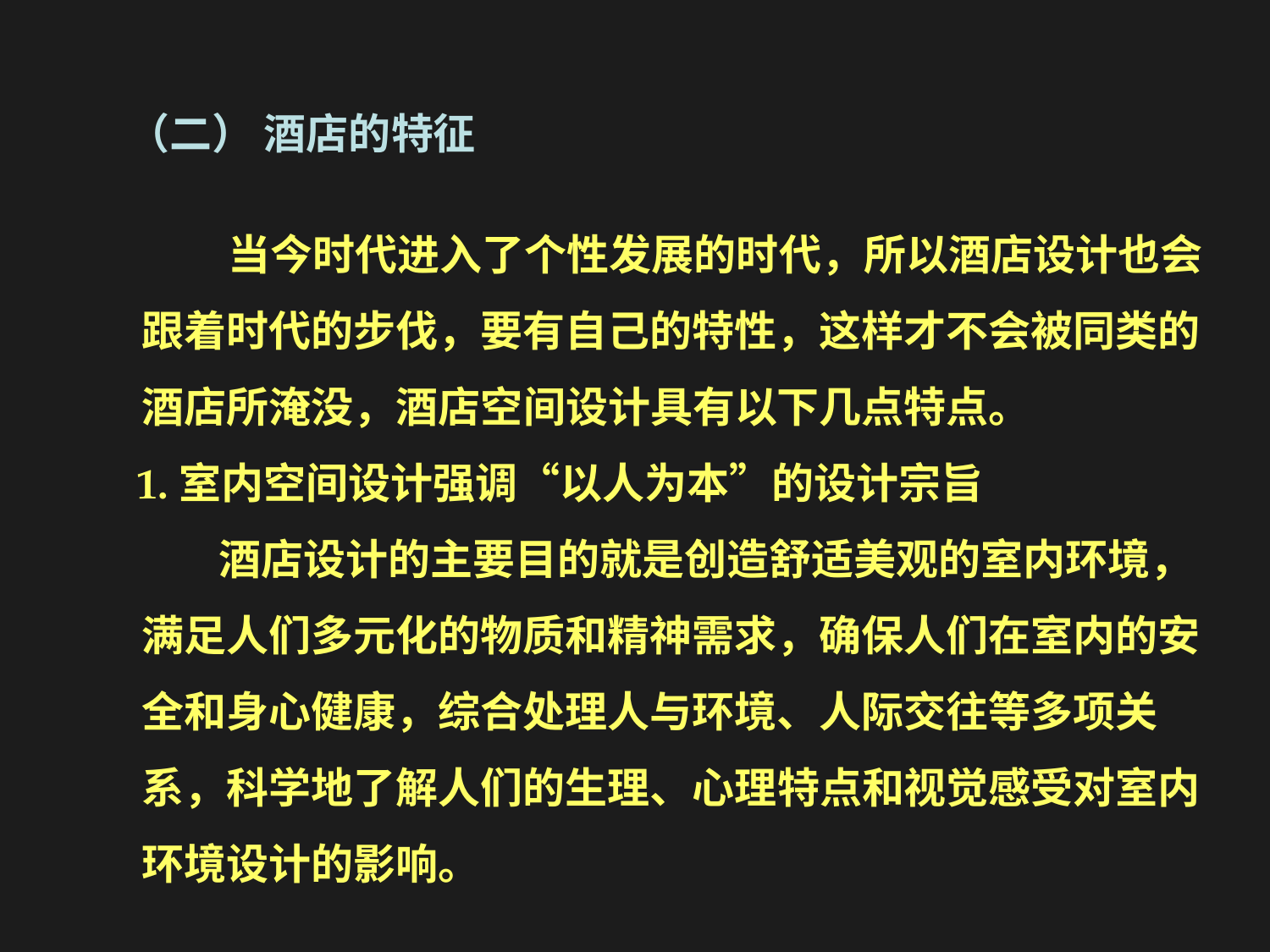

# （二） 酒店的特征
             当今时代进入了个性发展的时代，所以酒店设计也会跟着时代的步伐，要有自己的特性，这样才不会被同类的酒店所淹没，酒店空间设计具有以下几点特点。
    1.室内空间设计强调“以人为本”的设计宗旨
            酒店设计的主要目的就是创造舒适美观的室内环境，满足人们多元化的物质和精神需求，确保人们在室内的安全和身心健康，综合处理人与环境、人际交往等多项关系，科学地了解人们的生理、心理特点和视觉感受对室内环境设计的影响。